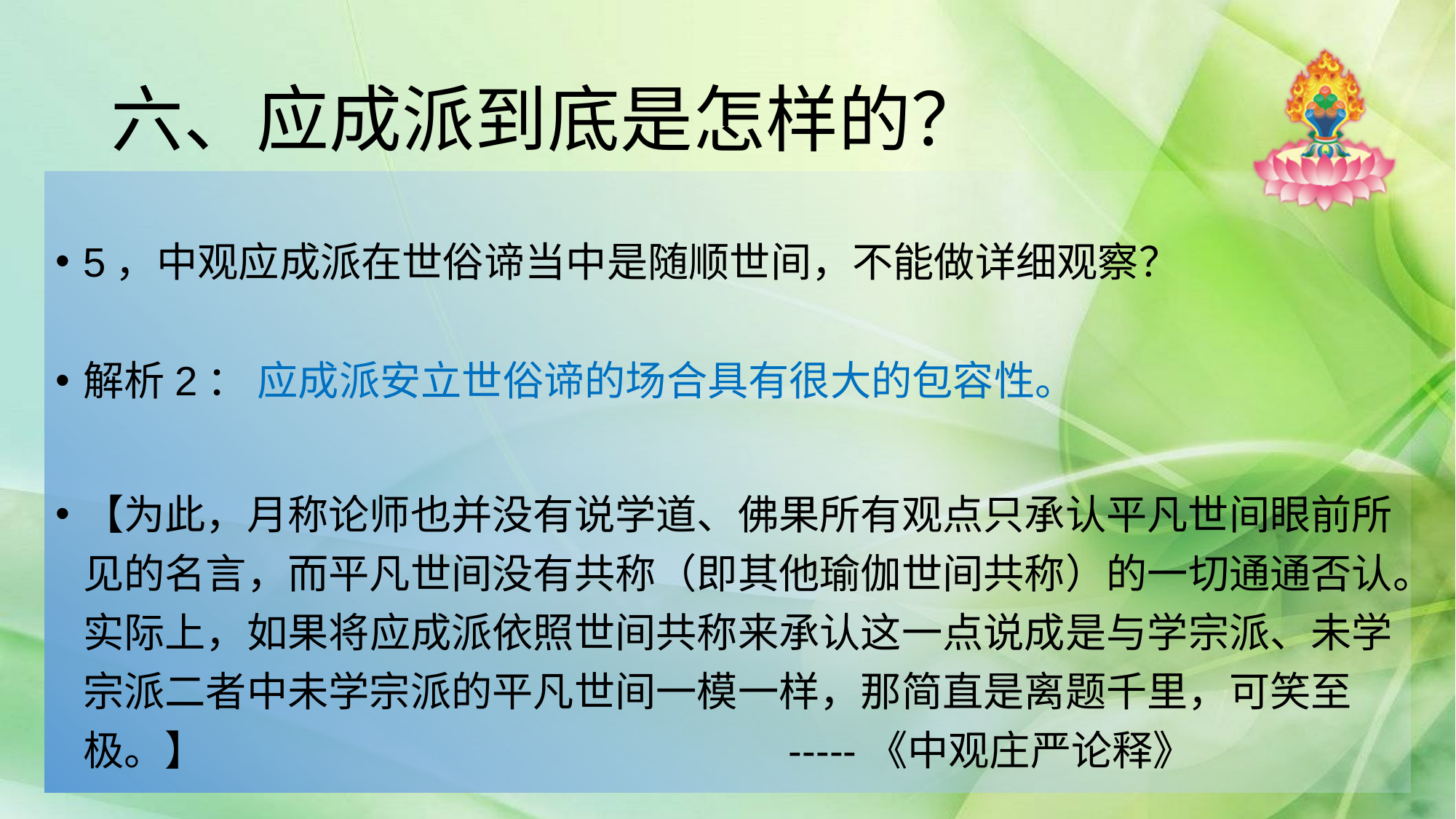

# 六、应成派到底是怎样的？

5，中观应成派在世俗谛当中是随顺世间，不能做详细观察？

解析2： 应成派安立世俗谛的场合具有很大的包容性。

【为此，月称论师也并没有说学道、佛果所有观点只承认平凡世间眼前所见的名言，而平凡世间没有共称（即其他瑜伽世间共称）的一切通通否认。实际上，如果将应成派依照世间共称来承认这一点说成是与学宗派、未学宗派二者中未学宗派的平凡世间一模一样，那简直是离题千里，可笑至极。】                                                               -----《中观庄严论释》